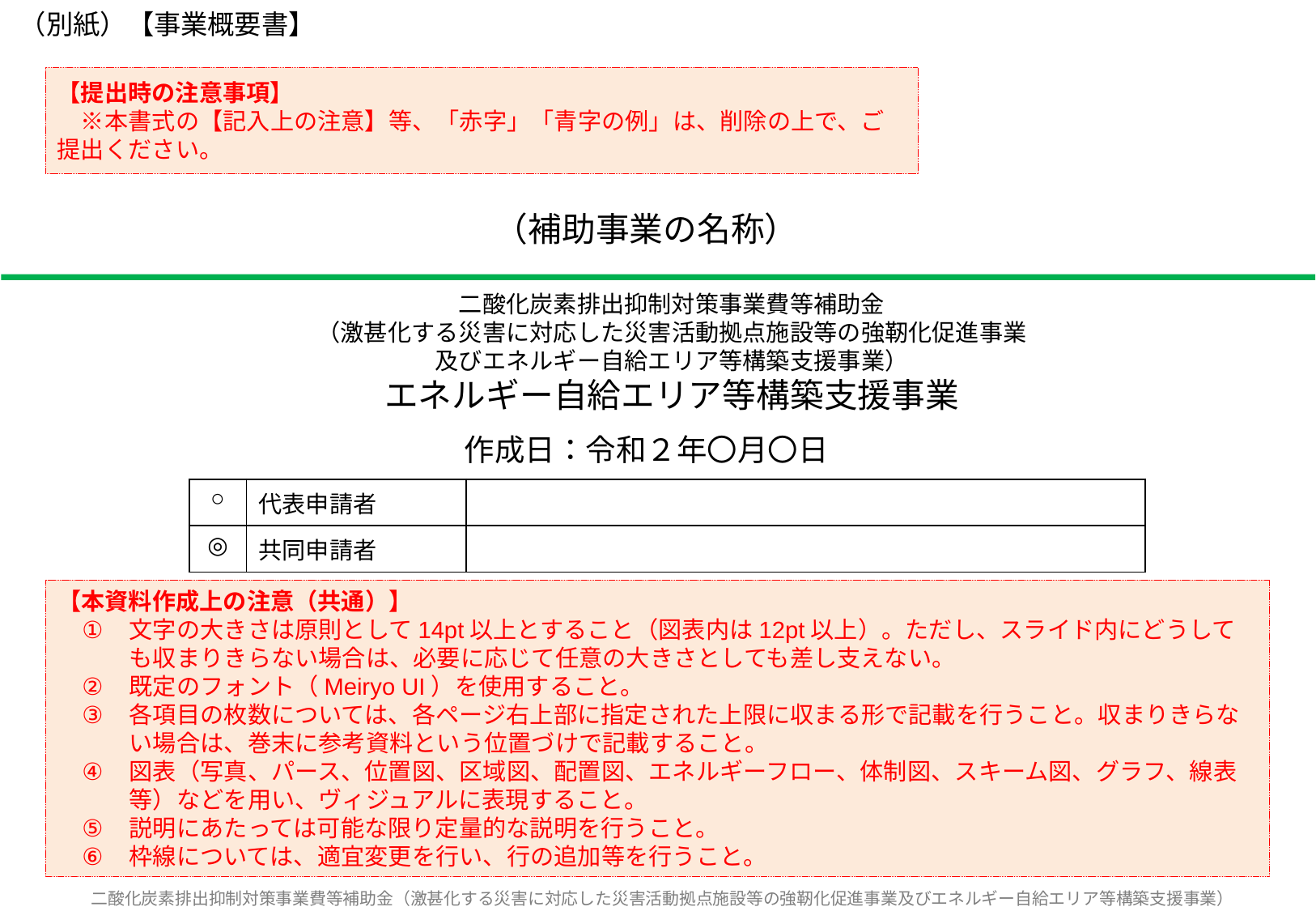

（別紙）【事業概要書】
【提出時の注意事項】
　※本書式の【記入上の注意】等、「赤字」「青字の例」は、削除の上で、ご提出ください。
# （補助事業の名称）
二酸化炭素排出抑制対策事業費等補助金
（激甚化する災害に対応した災害活動拠点施設等の強靭化促進事業
及びエネルギー自給エリア等構築支援事業）
エネルギー自給エリア等構築支援事業
作成日：令和２年〇月〇日
| ○ | 代表申請者 |  |
| --- | --- | --- |
| ◎ | 共同申請者 |  |
【本資料作成上の注意（共通）】
文字の大きさは原則として14pt以上とすること（図表内は12pt以上）。ただし、スライド内にどうしても収まりきらない場合は、必要に応じて任意の大きさとしても差し支えない。
既定のフォント（Meiryo UI）を使用すること。
各項目の枚数については、各ページ右上部に指定された上限に収まる形で記載を行うこと。収まりきらない場合は、巻末に参考資料という位置づけで記載すること。
図表（写真、パース、位置図、区域図、配置図、エネルギーフロー、体制図、スキーム図、グラフ、線表等）などを用い、ヴィジュアルに表現すること。
説明にあたっては可能な限り定量的な説明を行うこと。
枠線については、適宜変更を行い、行の追加等を行うこと。